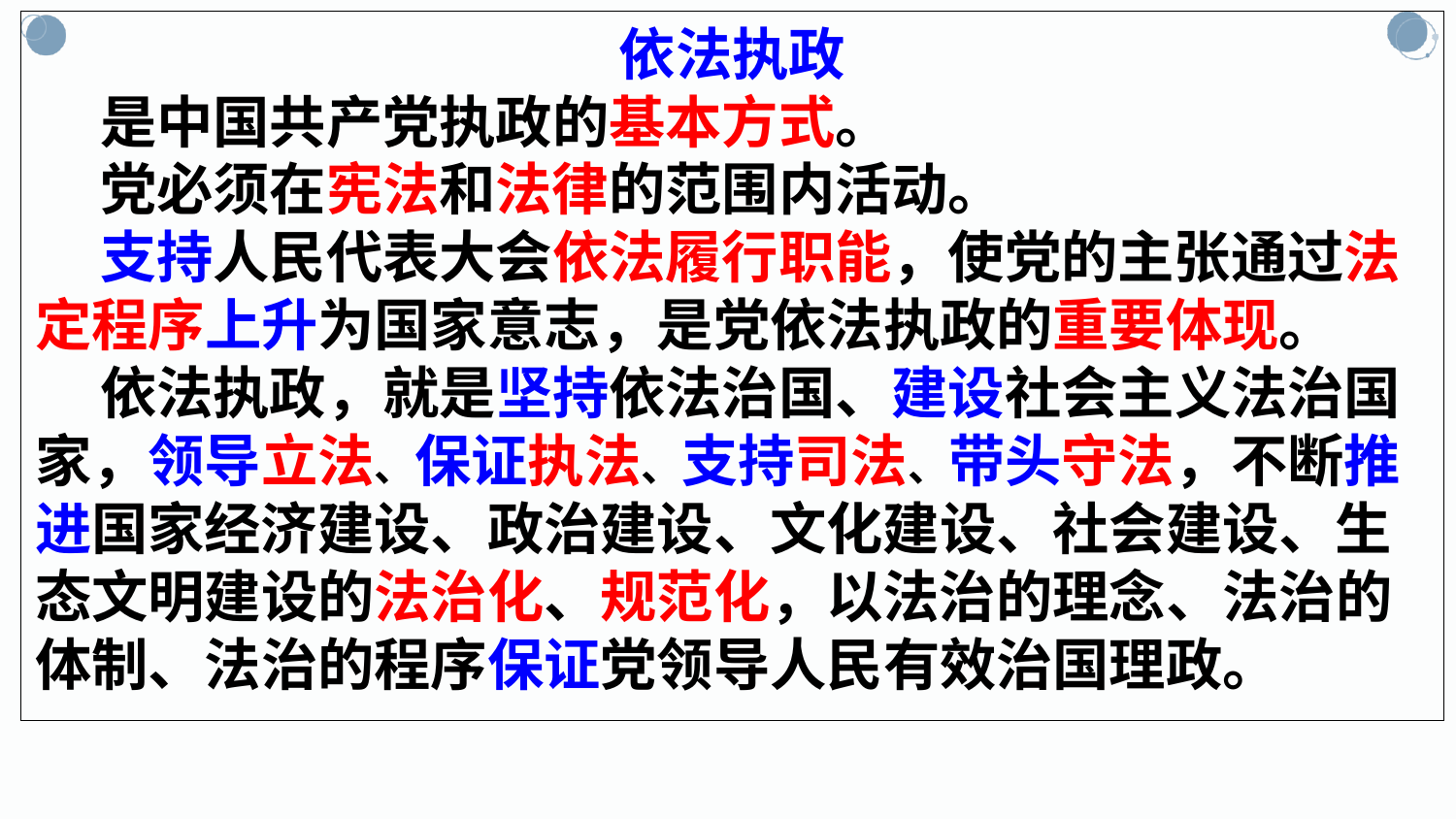

依法执政
    是中国共产党执政的基本方式。
    党必须在宪法和法律的范围内活动。
    支持人民代表大会依法履行职能，使党的主张通过法定程序上升为国家意志，是党依法执政的重要体现。
    依法执政，就是坚持依法治国、建设社会主义法治国家，领导立法、保证执法、支持司法、带头守法，不断推进国家经济建设、政治建设、文化建设、社会建设、生态文明建设的法治化、规范化，以法治的理念、法治的体制、法治的程序保证党领导人民有效治国理政。